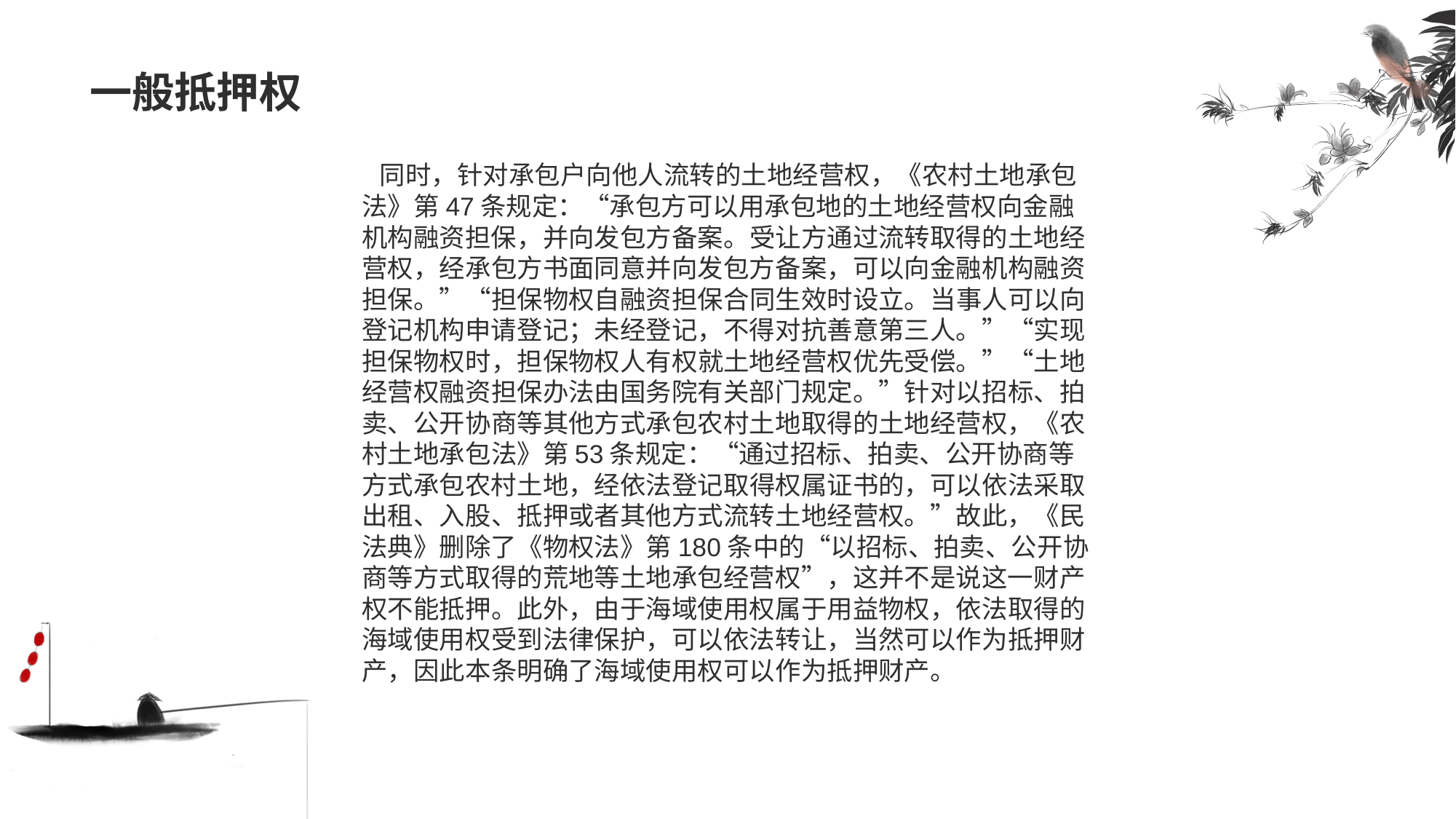

# 一般抵押权

  同时，针对承包户向他人流转的土地经营权，《农村土地承包法》第47条规定：“承包方可以用承包地的土地经营权向金融机构融资担保，并向发包方备案。受让方通过流转取得的土地经营权，经承包方书面同意并向发包方备案，可以向金融机构融资担保。”“担保物权自融资担保合同生效时设立。当事人可以向登记机构申请登记；未经登记，不得对抗善意第三人。”“实现担保物权时，担保物权人有权就土地经营权优先受偿。”“土地经营权融资担保办法由国务院有关部门规定。”针对以招标、拍卖、公开协商等其他方式承包农村土地取得的土地经营权，《农村土地承包法》第53条规定：“通过招标、拍卖、公开协商等方式承包农村土地，经依法登记取得权属证书的，可以依法采取出租、入股、抵押或者其他方式流转土地经营权。”故此，《民法典》删除了《物权法》第180条中的“以招标、拍卖、公开协商等方式取得的荒地等土地承包经营权”，这并不是说这一财产权不能抵押。此外，由于海域使用权属于用益物权，依法取得的海域使用权受到法律保护，可以依法转让，当然可以作为抵押财产，因此本条明确了海域使用权可以作为抵押财产。
72